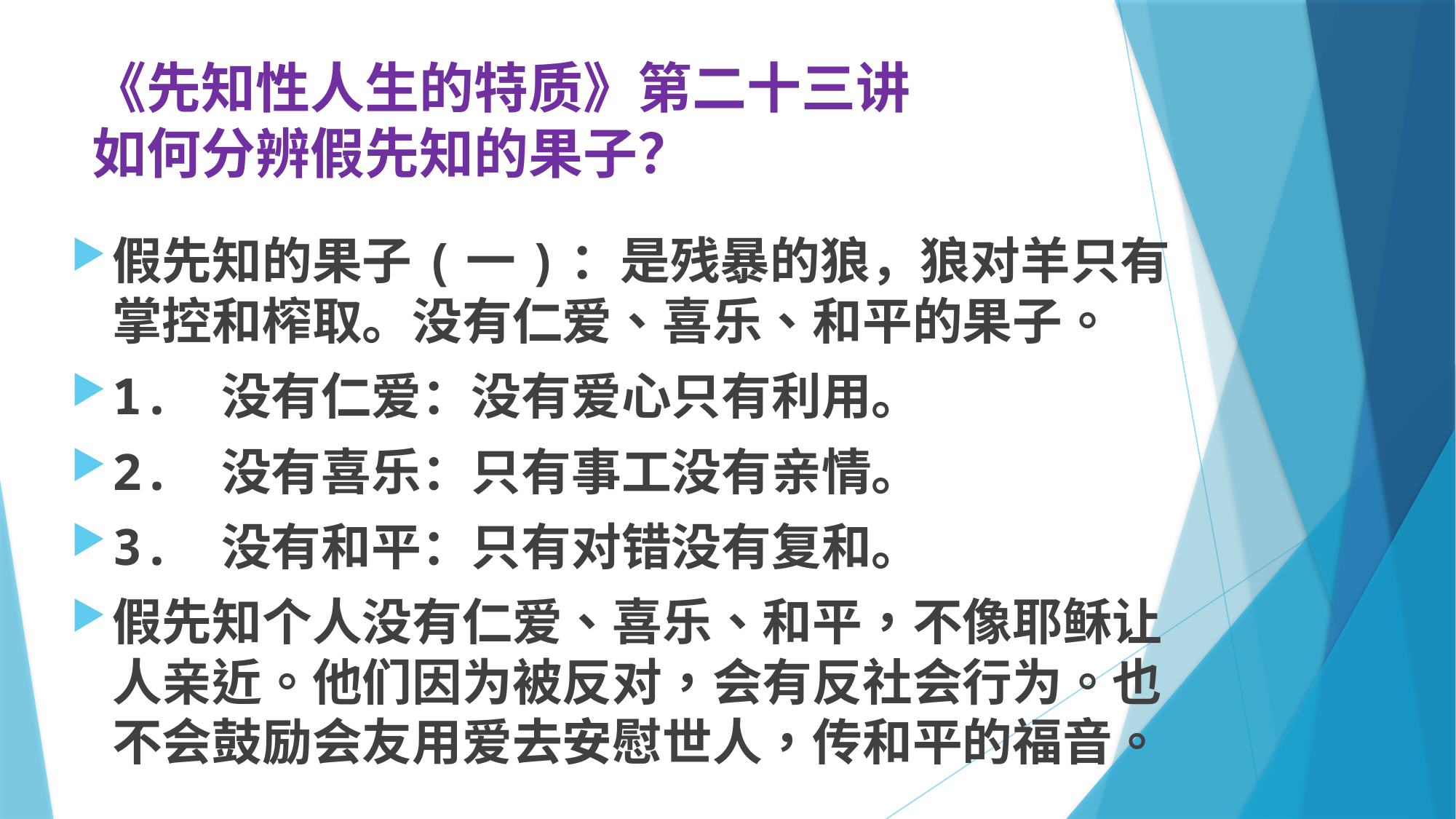

# 《先知性人生的特质》第二十三讲 如何分辨假先知的果子？
假先知的果子(一)：是残暴的狼，狼对羊只有掌控和榨取。没有仁爱、喜乐、和平的果子。
1.	没有仁爱：没有爱心只有利用。
2.	没有喜乐：只有事工没有亲情。
3.	没有和平：只有对错没有复和。
假先知个人没有仁爱、喜乐、和平，不像耶稣让人亲近。他们因为被反对，会有反社会行为。也不会鼓励会友用爱去安慰世人，传和平的福音。